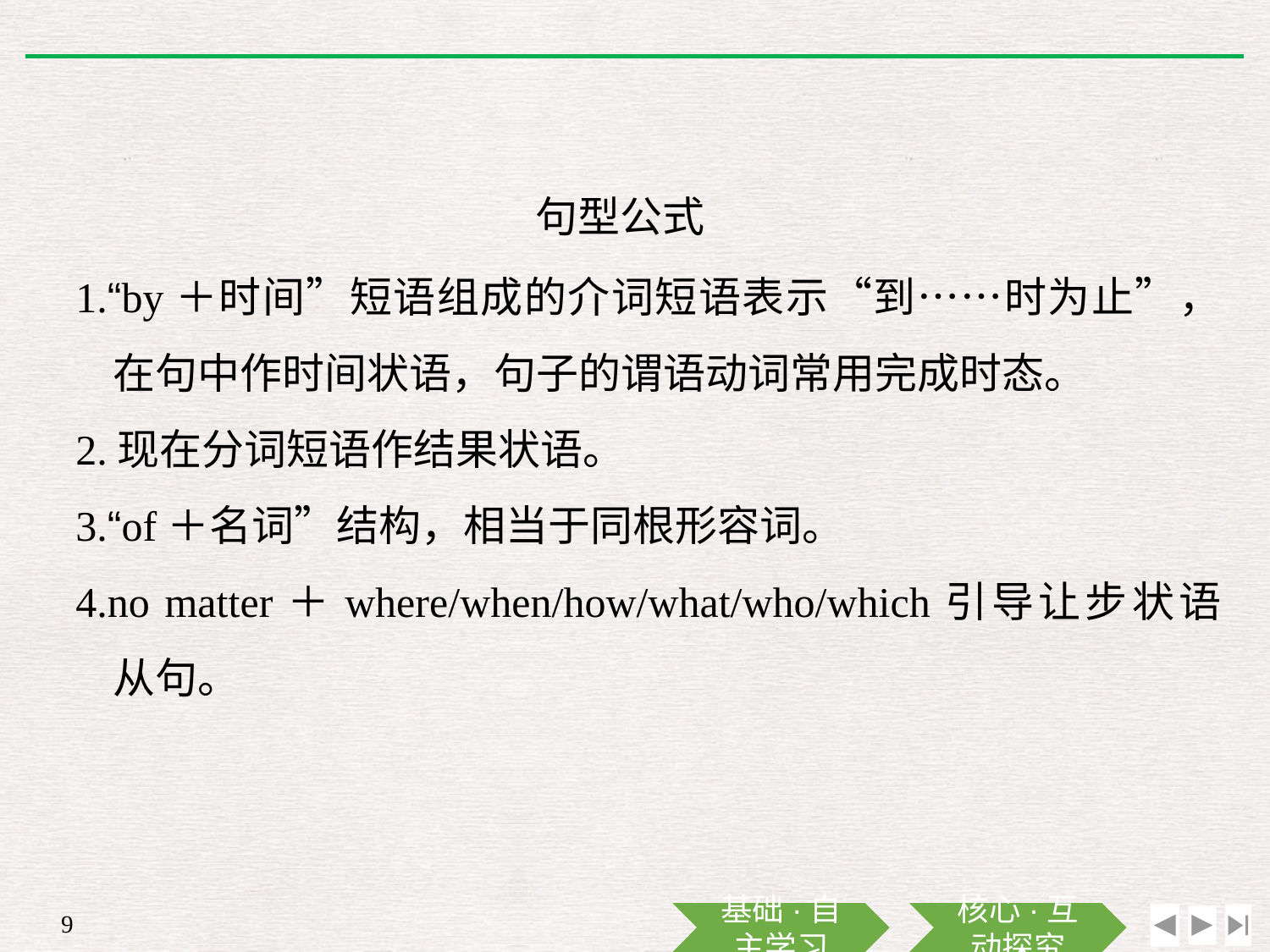

句型公式
1.“by＋时间”短语组成的介词短语表示“到……时为止”，在句中作时间状语，句子的谓语动词常用完成时态。
2.现在分词短语作结果状语。
3.“of＋名词”结构，相当于同根形容词。
4.no matter＋where/when/how/what/who/which引导让步状语从句。